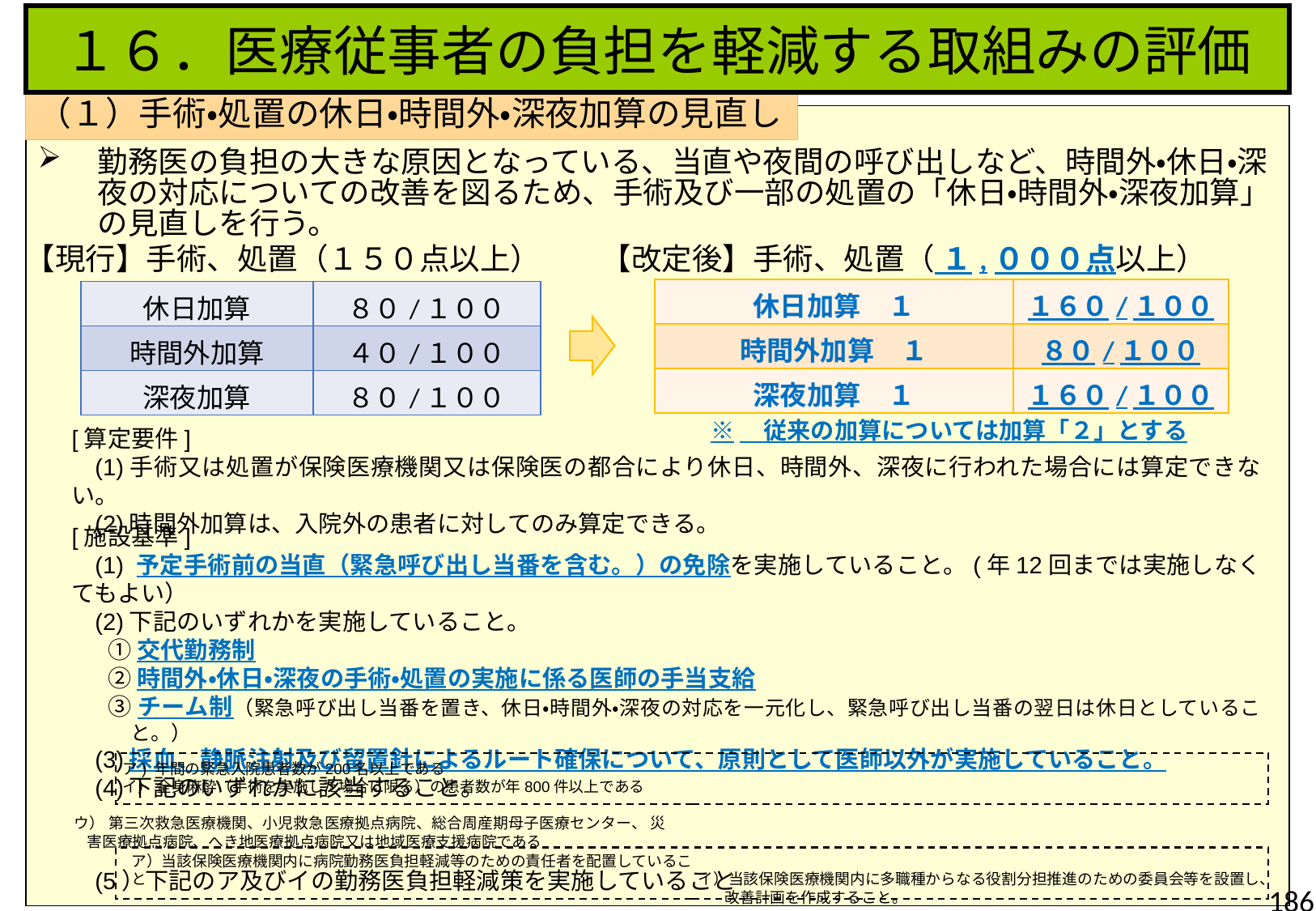

１６．医療従事者の負担を軽減する取組みの評価
（１）手術・処置の休日・時間外・深夜加算の見直し

勤務医の負担の大きな原因となっている、当直や夜間の呼び出しなど、時間外・休日・深夜の対応についての改善を図るため、手術及び一部の処置の「休日・時間外・深夜加算」の見直しを行う。

【現行】手術、処置（１５０点以上）
【改定後】手術、処置（ １,０００点以上）
| 休日加算　１ | １６０/１００ |
| --- | --- |
| 時間外加算　１ | ８０/１００ |
| 深夜加算　１ | １６０/１００ |
| 休日加算 | ８０/１００ |
| --- | --- |
| 時間外加算 | ４０/１００ |
| 深夜加算 | ８０/１００ |

※　従来の加算については加算「２」とする
[算定要件]
(1)手術又は処置が保険医療機関又は保険医の都合により休日、時間外、深夜に行われた場合には算定できない。
(2)時間外加算は、入院外の患者に対してのみ算定できる。
[施設基準]
(1) 予定手術前の当直（緊急呼び出し当番を含む。）の免除を実施していること。(年12回までは実施しなくてもよい）
(2)下記のいずれかを実施していること。
①交代勤務制
②時間外・休日・深夜の手術・処置の実施に係る医師の手当支給
③チーム制（緊急呼び出し当番を置き、休日・時間外・深夜の対応を一元化し、緊急呼び出し当番の翌日は休日としていること。）
(3)採血、静脈注射及び留置針によるルート確保について、原則として医師以外が実施していること。
(4)下記のいずれかに該当すること。

(5）下記のア及びイの勤務医負担軽減策を実施していること

ア) 年間の緊急入院患者数が200名以上である
イ） 全身麻酔（手術を実施した場合に限る）の患者数が年800件以上である

ウ） 第三次救急医療機関、小児救急医療拠点病院、総合周産期母子医療センター、 災害医療拠点病院、へき地医療拠点病院又は地域医療支援病院である

ア）当該保険医療機関内に病院勤務医負担軽減等のための責任者を配置していること

イ）当該保険医療機関内に多職種からなる役割分担推進のための委員会等を設置し、　改善計画を作成すること。

186